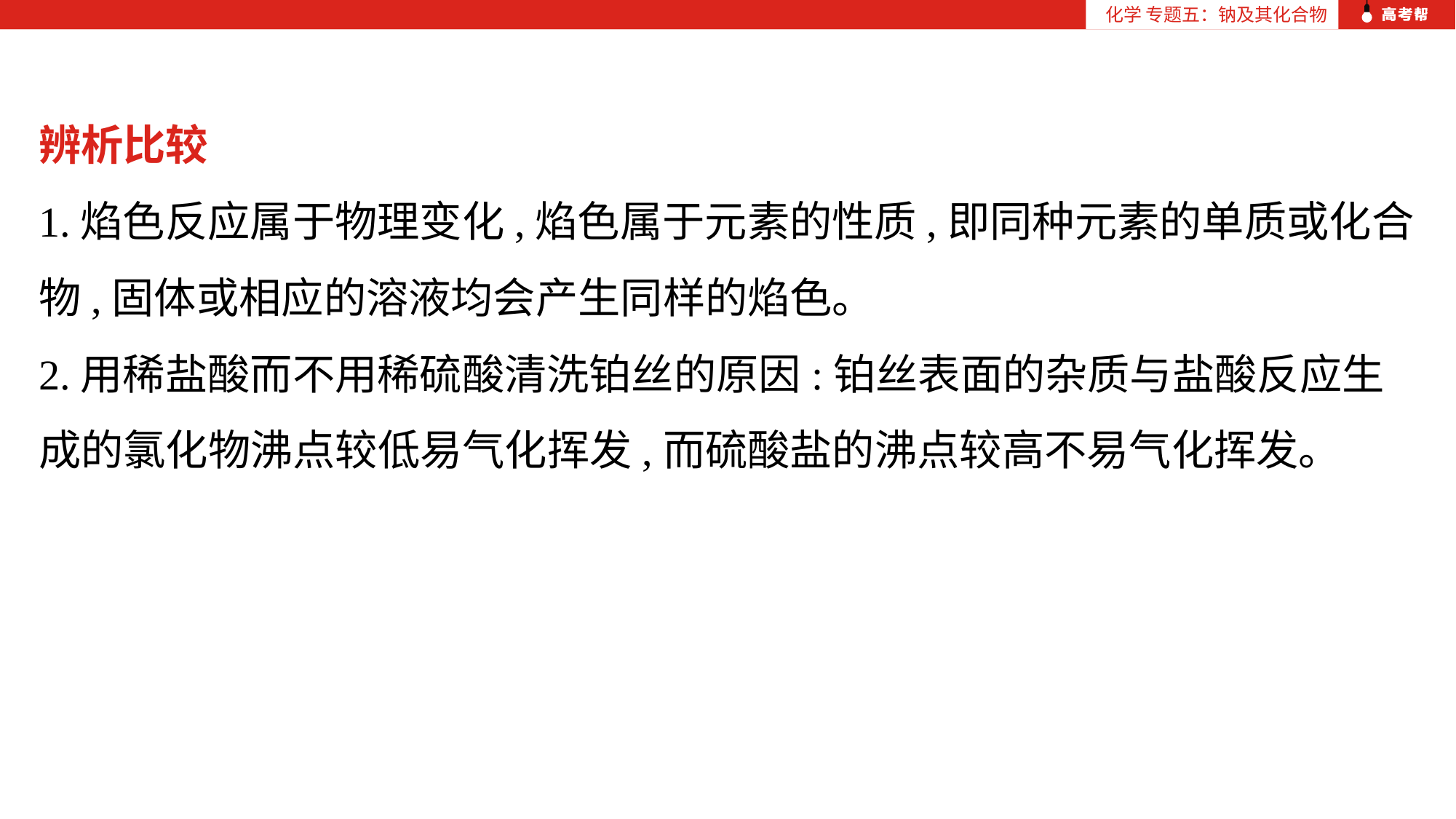

化学 专题五：钠及其化合物

辨析比较
1.焰色反应属于物理变化,焰色属于元素的性质,即同种元素的单质或化合物,固体或相应的溶液均会产生同样的焰色。
2.用稀盐酸而不用稀硫酸清洗铂丝的原因:铂丝表面的杂质与盐酸反应生成的氯化物沸点较低易气化挥发,而硫酸盐的沸点较高不易气化挥发。